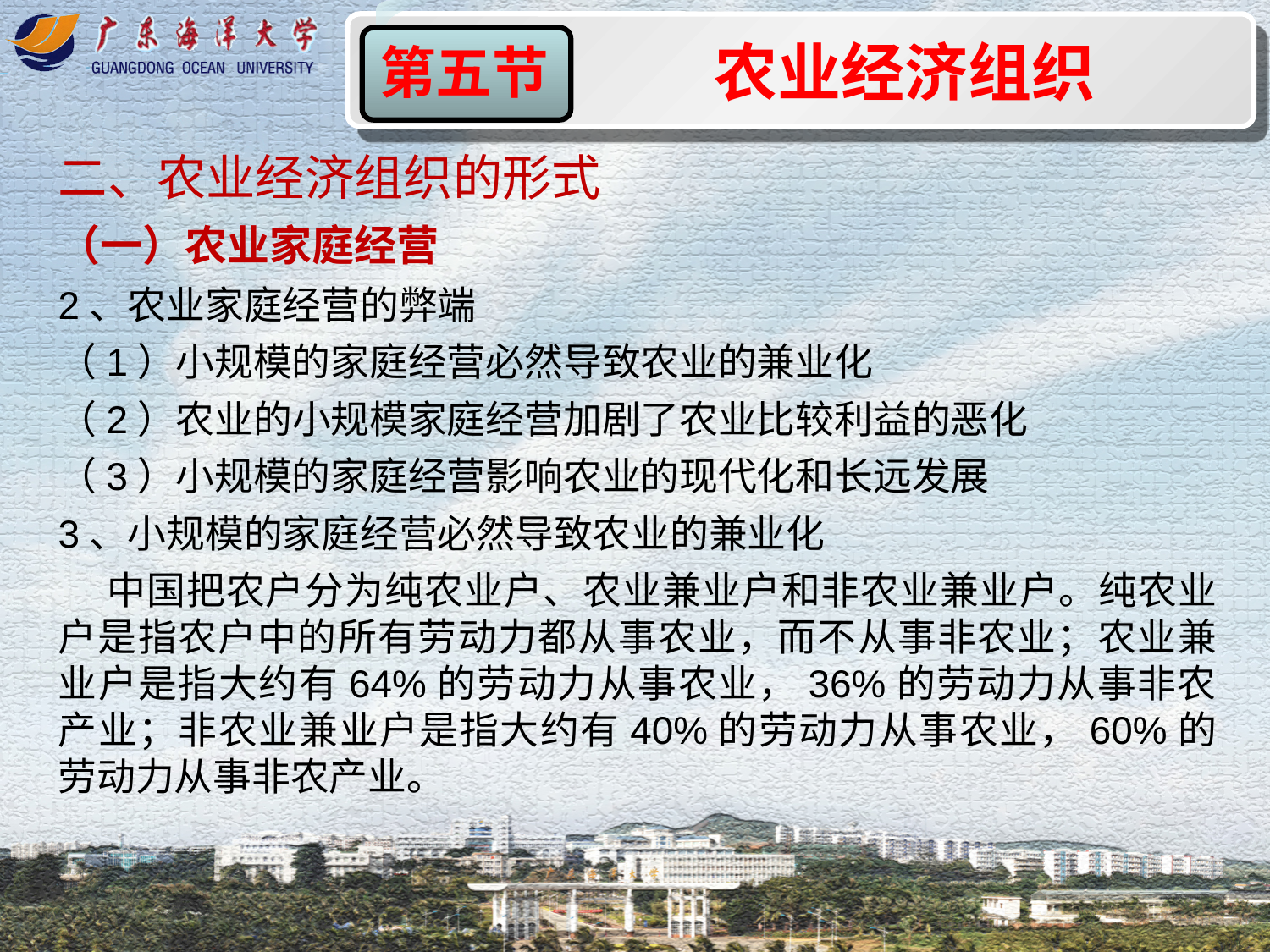

农业经济组织

第五节
二、农业经济组织的形式
（一）农业家庭经营
2、农业家庭经营的弊端
（1）小规模的家庭经营必然导致农业的兼业化
（2）农业的小规模家庭经营加剧了农业比较利益的恶化
（3）小规模的家庭经营影响农业的现代化和长远发展
3、小规模的家庭经营必然导致农业的兼业化
    中国把农户分为纯农业户、农业兼业户和非农业兼业户。纯农业户是指农户中的所有劳动力都从事农业，而不从事非农业；农业兼业户是指大约有64%的劳动力从事农业，36%的劳动力从事非农产业；非农业兼业户是指大约有40%的劳动力从事农业，60%的劳动力从事非农产业。